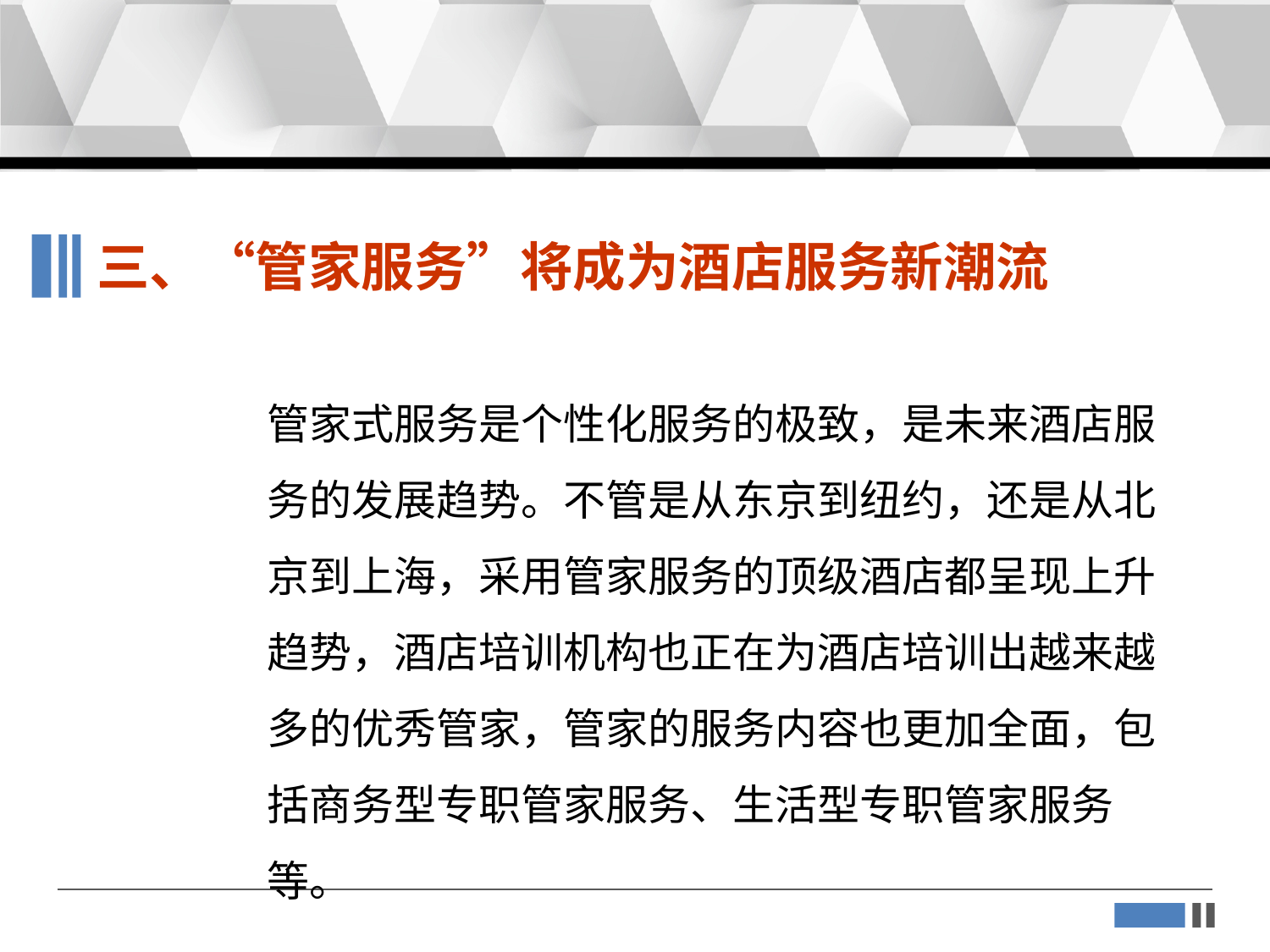

三、“管家服务”将成为酒店服务新潮流

管家式服务是个性化服务的极致，是未来酒店服务的发展趋势。不管是从东京到纽约，还是从北京到上海，采用管家服务的顶级酒店都呈现上升趋势，酒店培训机构也正在为酒店培训出越来越多的优秀管家，管家的服务内容也更加全面，包括商务型专职管家服务、生活型专职管家服务等。